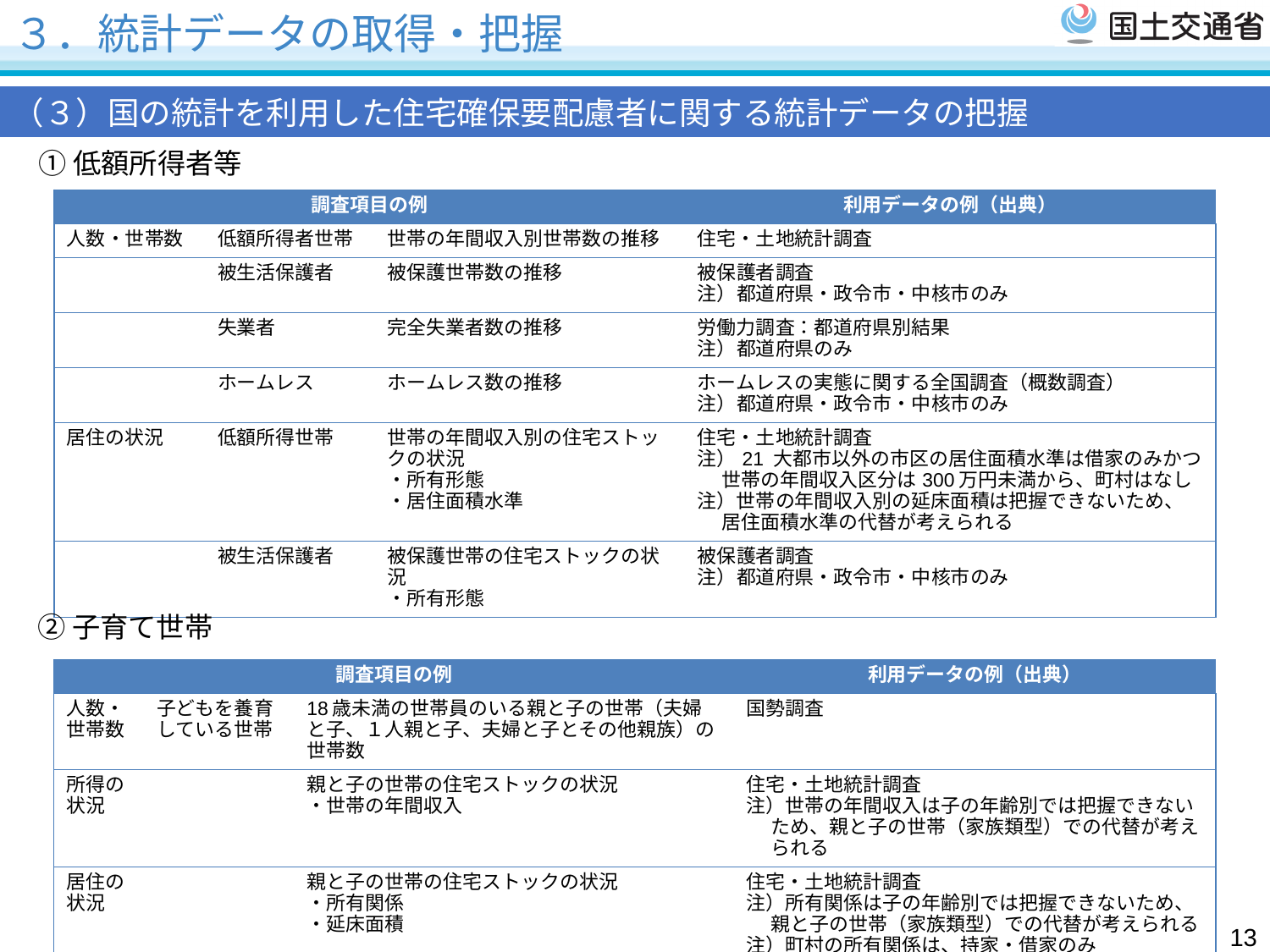

# ３．統計データの取得・把握
（３）国の統計を利用した住宅確保要配慮者に関する統計データの把握
①低額所得者等
| 調査項目の例 |  |  | 利用データの例（出典） |
| --- | --- | --- | --- |
| 人数・世帯数 | 低額所得者世帯 | 世帯の年間収入別世帯数の推移 | 住宅・土地統計調査 |
|  | 被生活保護者 | 被保護世帯数の推移 | 被保護者調査 注）都道府県・政令市・中核市のみ |
|  | 失業者 | 完全失業者数の推移 | 労働力調査：都道府県別結果 注）都道府県のみ |
|  | ホームレス | ホームレス数の推移 | ホームレスの実態に関する全国調査（概数調査） 注）都道府県・政令市・中核市のみ |
| 居住の状況 | 低額所得世帯 | 世帯の年間収入別の住宅ストックの状況 ・所有形態 ・居住面積水準 | 住宅・土地統計調査 注）21 大都市以外の市区の居住面積水準は借家のみかつ世帯の年間収入区分は300万円未満から、町村はなし 注）世帯の年間収入別の延床面積は把握できないため、居住面積水準の代替が考えられる |
|  | 被生活保護者 | 被保護世帯の住宅ストックの状況 ・所有形態 | 被保護者調査 注）都道府県・政令市・中核市のみ |
②子育て世帯
| 調査項目の例 |  |  | 利用データの例（出典） |
| --- | --- | --- | --- |
| 人数・世帯数 | 子どもを養育している世帯 | 18歳未満の世帯員のいる親と子の世帯（夫婦と子、１人親と子、夫婦と子とその他親族）の世帯数 | 国勢調査 |
| 所得の状況 |  | 親と子の世帯の住宅ストックの状況 ・世帯の年間収入 | 住宅・土地統計調査 注）世帯の年間収入は子の年齢別では把握できないため、親と子の世帯（家族類型）での代替が考えられる |
| 居住の状況 |  | 親と子の世帯の住宅ストックの状況 ・所有関係 ・延床面積 | 住宅・土地統計調査 注）所有関係は子の年齢別では把握できないため、親と子の世帯（家族類型）での代替が考えられる 注）町村の所有関係は、持家・借家のみ 注）延床面積は都道府県・21 大都市のみ |
13